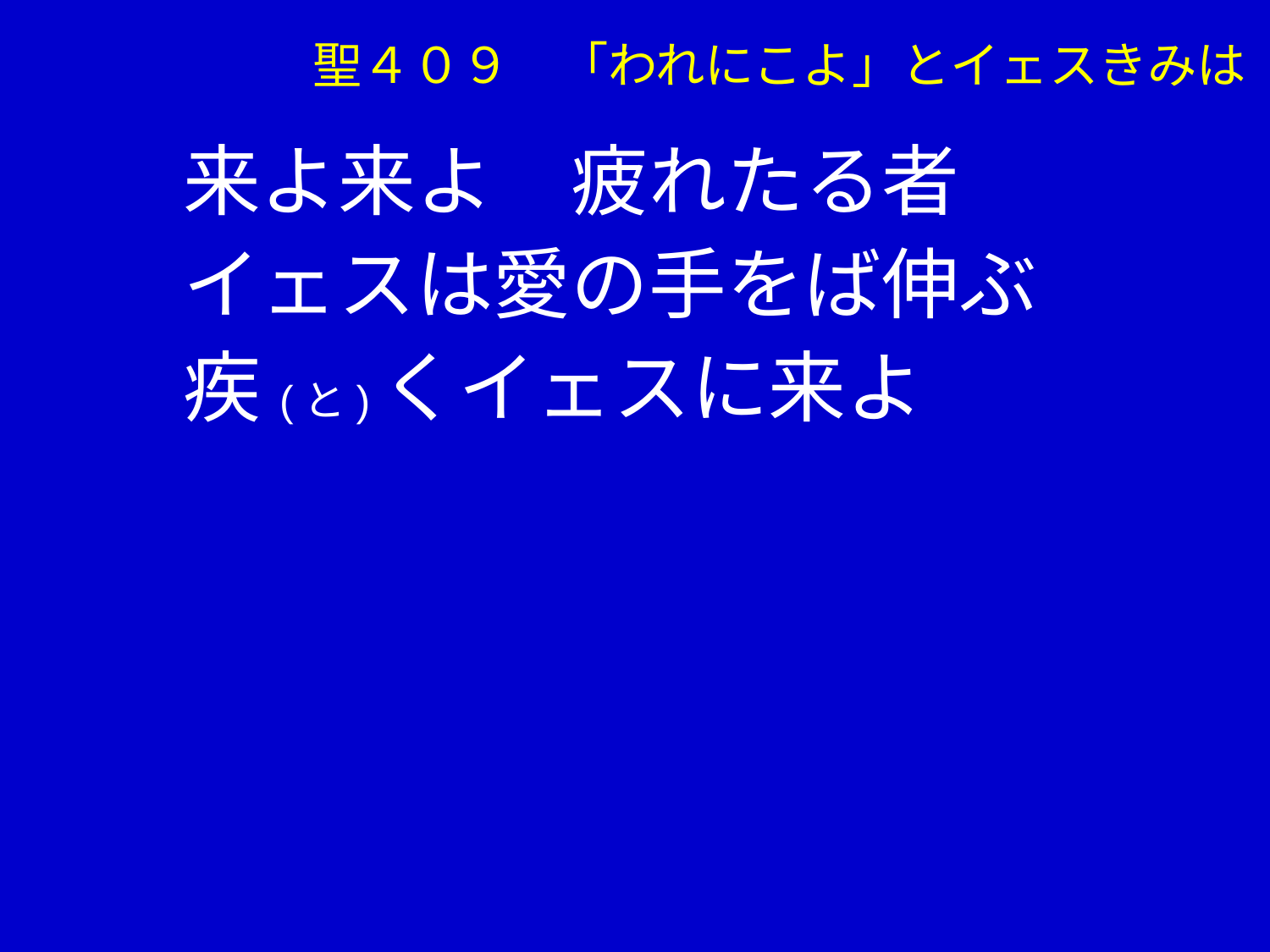

聖４０９　「われにこよ」とイェスきみは
  来よ来よ　疲れたる者
  イェスは愛の手をば伸ぶ
  疾(と)くイェスに来よ